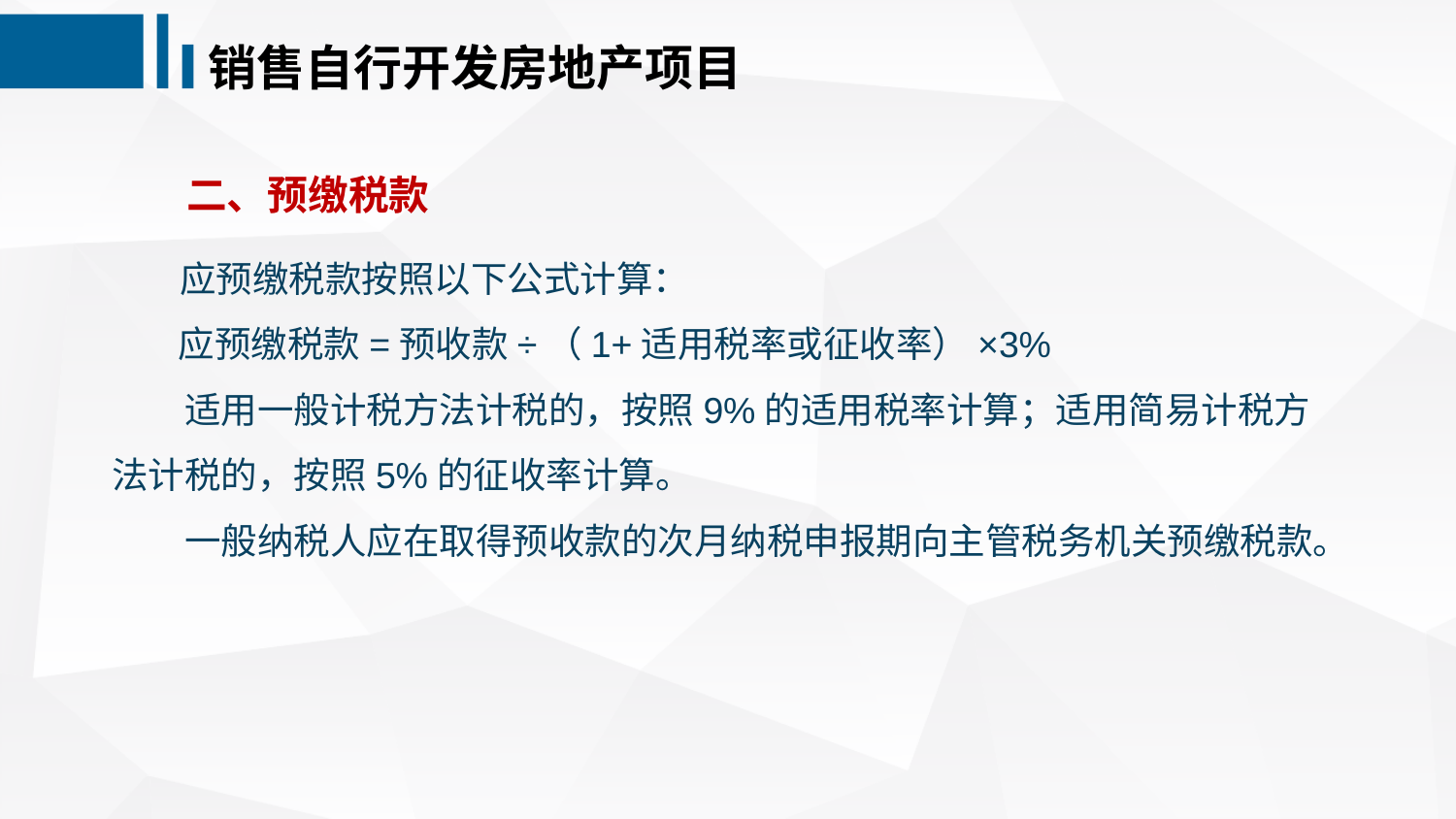

销售自行开发房地产项目
       二、预缴税款
        应预缴税款按照以下公式计算：
       应预缴税款=预收款÷（1+适用税率或征收率）×3%
　　适用一般计税方法计税的，按照9%的适用税率计算；适用简易计税方法计税的，按照5%的征收率计算。
　　一般纳税人应在取得预收款的次月纳税申报期向主管税务机关预缴税款。
32